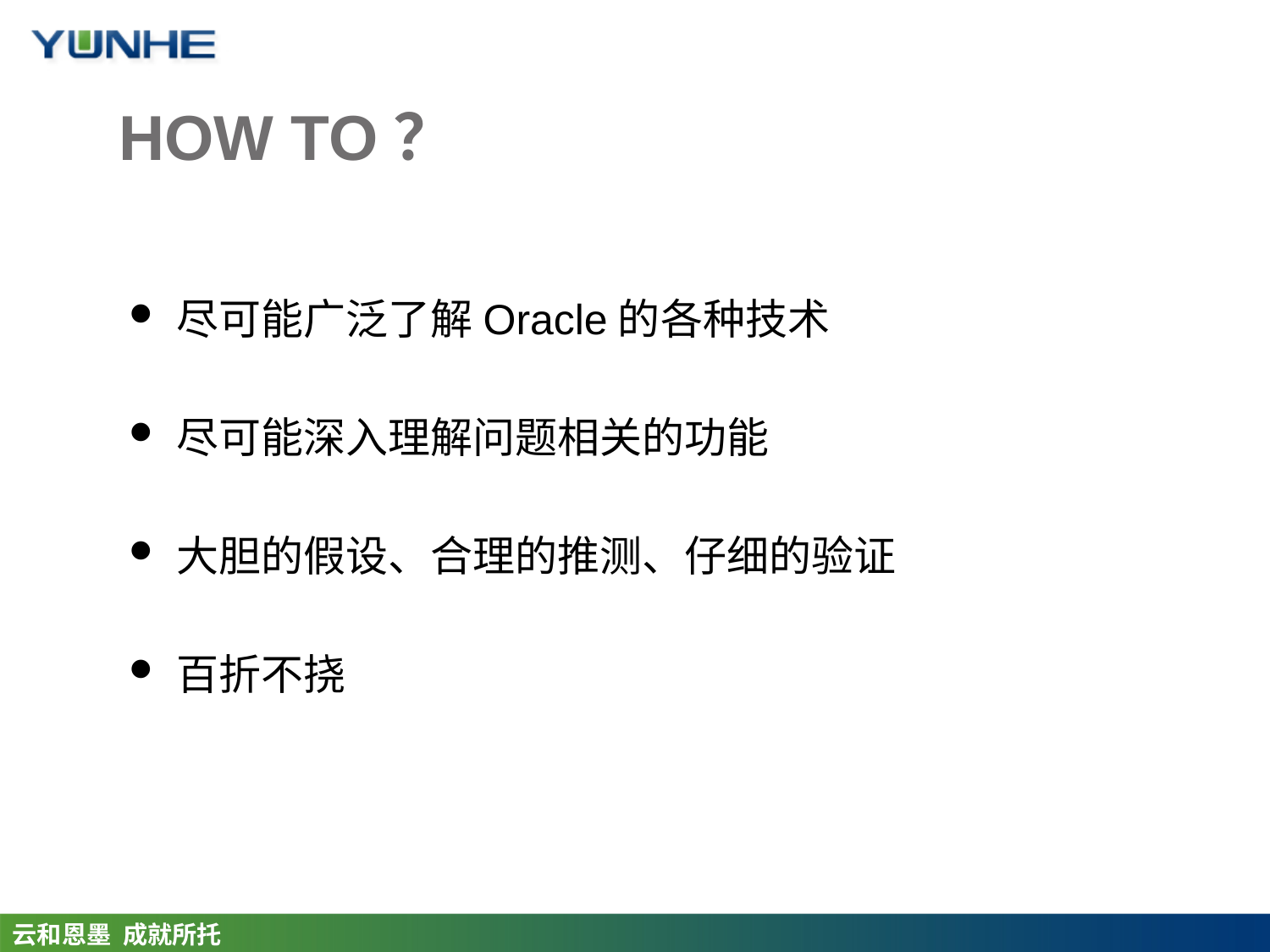

# HOW TO？
尽可能广泛了解Oracle的各种技术

尽可能深入理解问题相关的功能

大胆的假设、合理的推测、仔细的验证

百折不挠